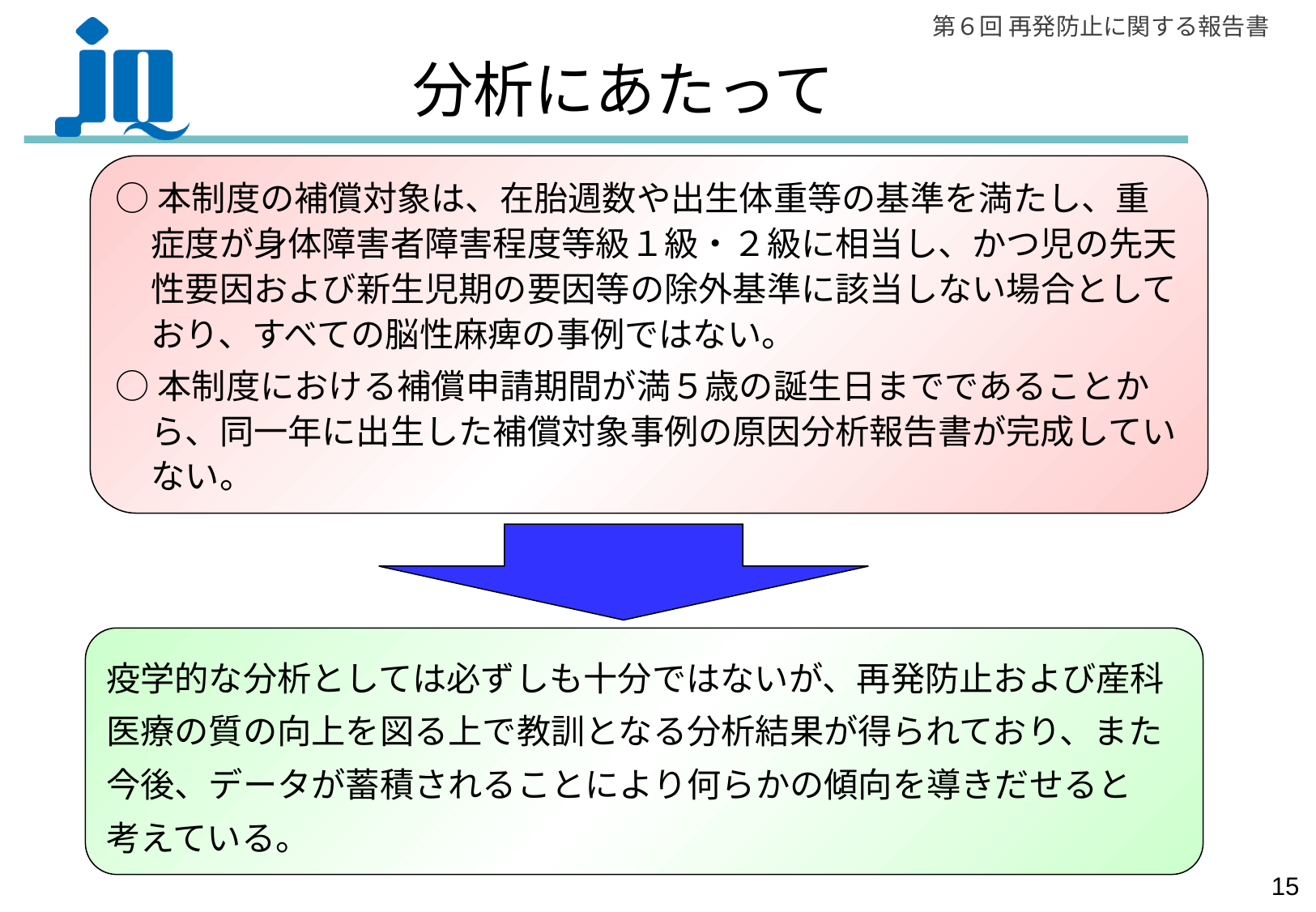

# 分析にあたって
○本制度の補償対象は、在胎週数や出生体重等の基準を満たし、重症度が身体障害者障害程度等級１級・２級に相当し、かつ児の先天性要因および新生児期の要因等の除外基準に該当しない場合としており、すべての脳性麻痺の事例ではない。
○本制度における補償申請期間が満５歳の誕生日までであることから、同一年に出生した補償対象事例の原因分析報告書が完成していない。

疫学的な分析としては必ずしも十分ではないが、再発防止および産科医療の質の向上を図る上で教訓となる分析結果が得られており、また今後、データが蓄積されることにより何らかの傾向を導きだせると　考えている。
15